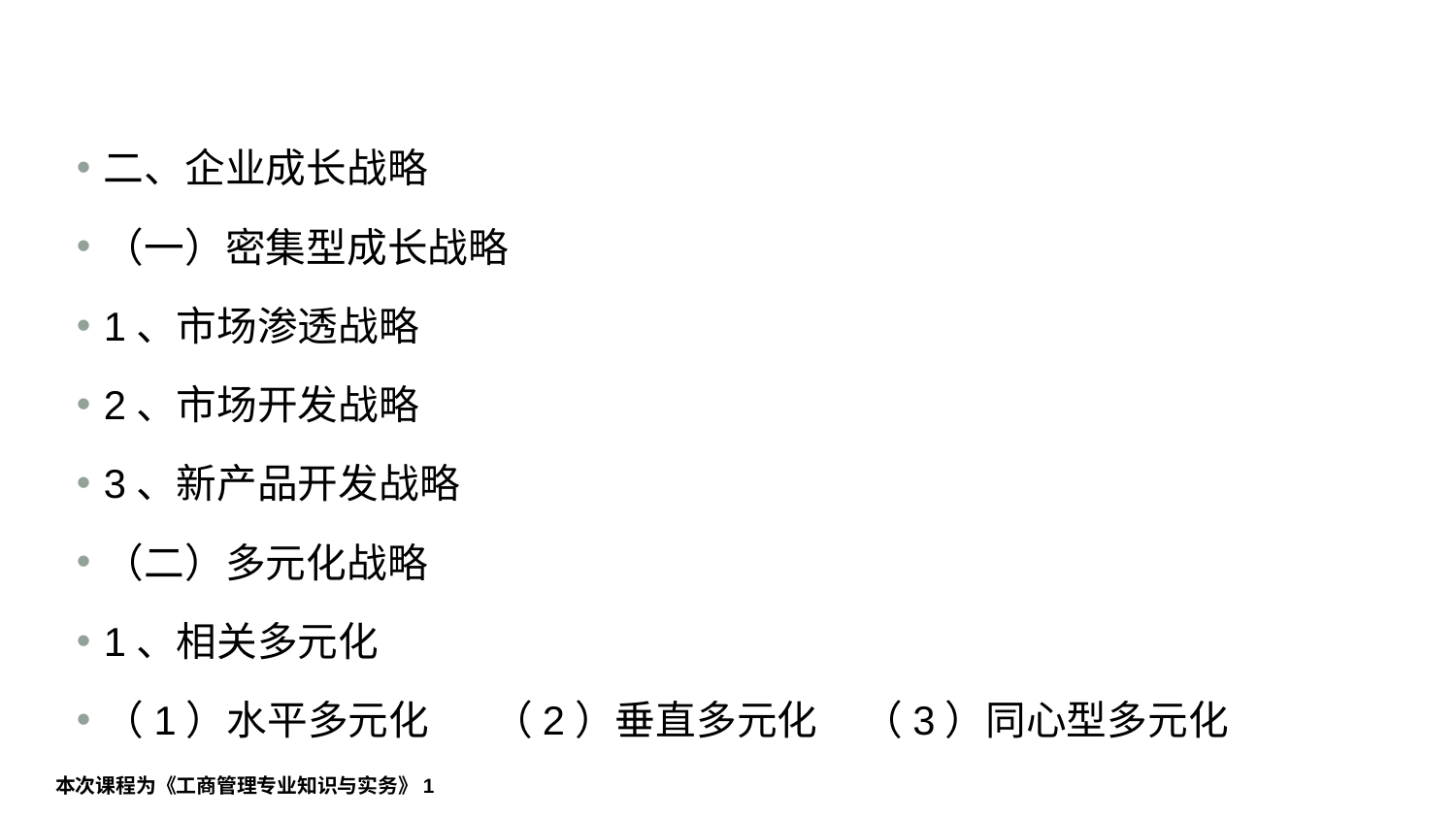

#
二、企业成长战略
（一）密集型成长战略
1、市场渗透战略
2、市场开发战略
3、新产品开发战略
（二）多元化战略
1、相关多元化
（1）水平多元化       （2）垂直多元化     （3）同心型多元化